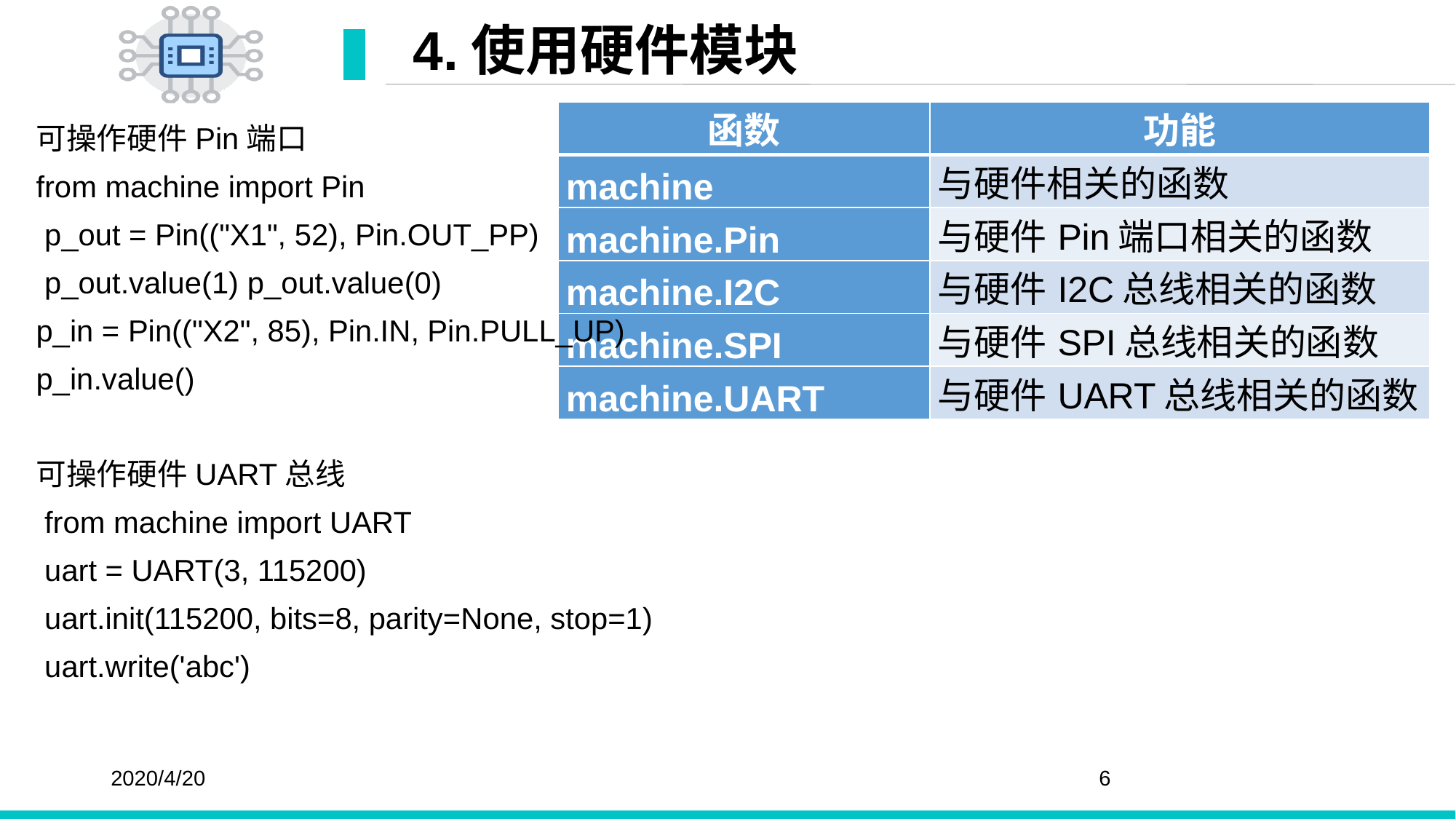

# 4.使用硬件模块
| 函数 | 功能 |
| --- | --- |
| machine | 与硬件相关的函数 |
| machine.Pin | 与硬件Pin端口相关的函数 |
| machine.I2C | 与硬件I2C总线相关的函数 |
| machine.SPI | 与硬件SPI总线相关的函数 |
| machine.UART | 与硬件UART总线相关的函数 |
可操作硬件Pin端口
from machine import Pin
 p_out = Pin(("X1", 52), Pin.OUT_PP)
 p_out.value(1) p_out.value(0)
p_in = Pin(("X2", 85), Pin.IN, Pin.PULL_UP)
p_in.value()

可操作硬件UART总线
 from machine import UART
 uart = UART(3, 115200)
 uart.init(115200, bits=8, parity=None, stop=1)
 uart.write('abc')

2020/4/20
6